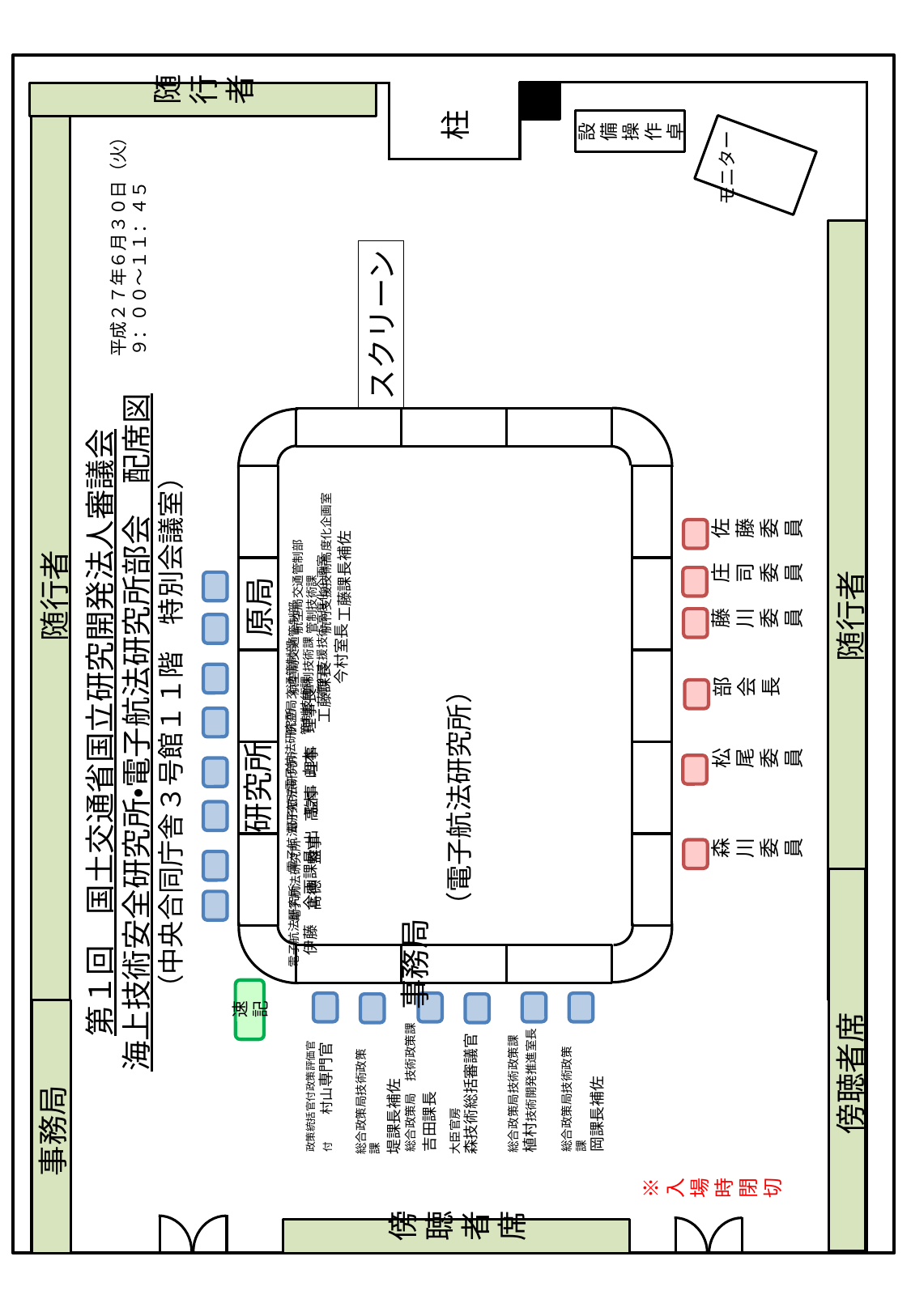

随行者
柱

設備操作卓

モニター

平成２７年６月３０日（火）
９：００～１１：４５

スクリーン

航空局交通管制部
管制技術課
航行支援技術高度化企画室
　工藤課長補佐
佐藤委員

航空局交通管制部
管制技術課
航行支援技術高度化企画室
　今村室長
庄司委員

随行者
原局
随行者
藤川委員

航空局交通管制部
管制技術課
　工藤課長
電子航法研究所
　山本　理事長

部会長

第１回　国土交通省国立研究開発法人審議会
海上技術安全研究所・電子航法研究所部会　配席図
（中央合同庁舎３号館１１階　特別会議室）

電子航法研究所
　高木　理事

電子航法研究所
　小出　監事

松尾委員

研究所
電子航法研究所
　高徳　監事
（電子航法研究所）

電子航法研究所
　伊藤　企画課長

森川委員

事務局

速記

総合政策局　技術政策課
吉田課長
総合政策局技術政策課
植村技術開発推進室長
大臣官房
森技術総括審議官
政策統括官付政策評価官付　　村山専門官
総合政策局技術政策課
岡課長補佐
総合政策局技術政策課
堤課長補佐
傍聴者席
事務局
※入場時閉切

傍聴者席